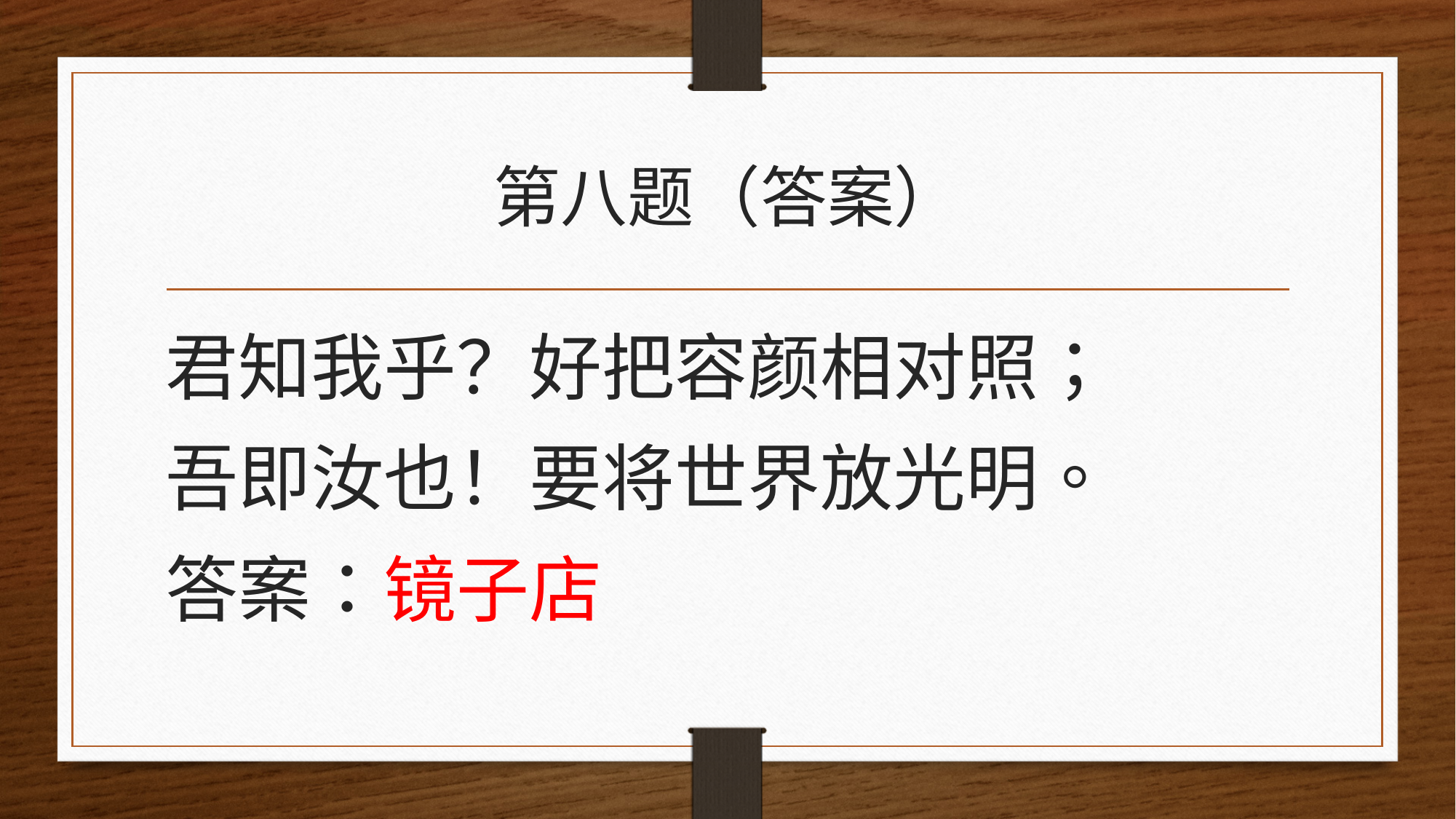

# 第八题（答案）
君知我乎？好把容颜相对照；
吾即汝也！要将世界放光明。
答案：镜子店